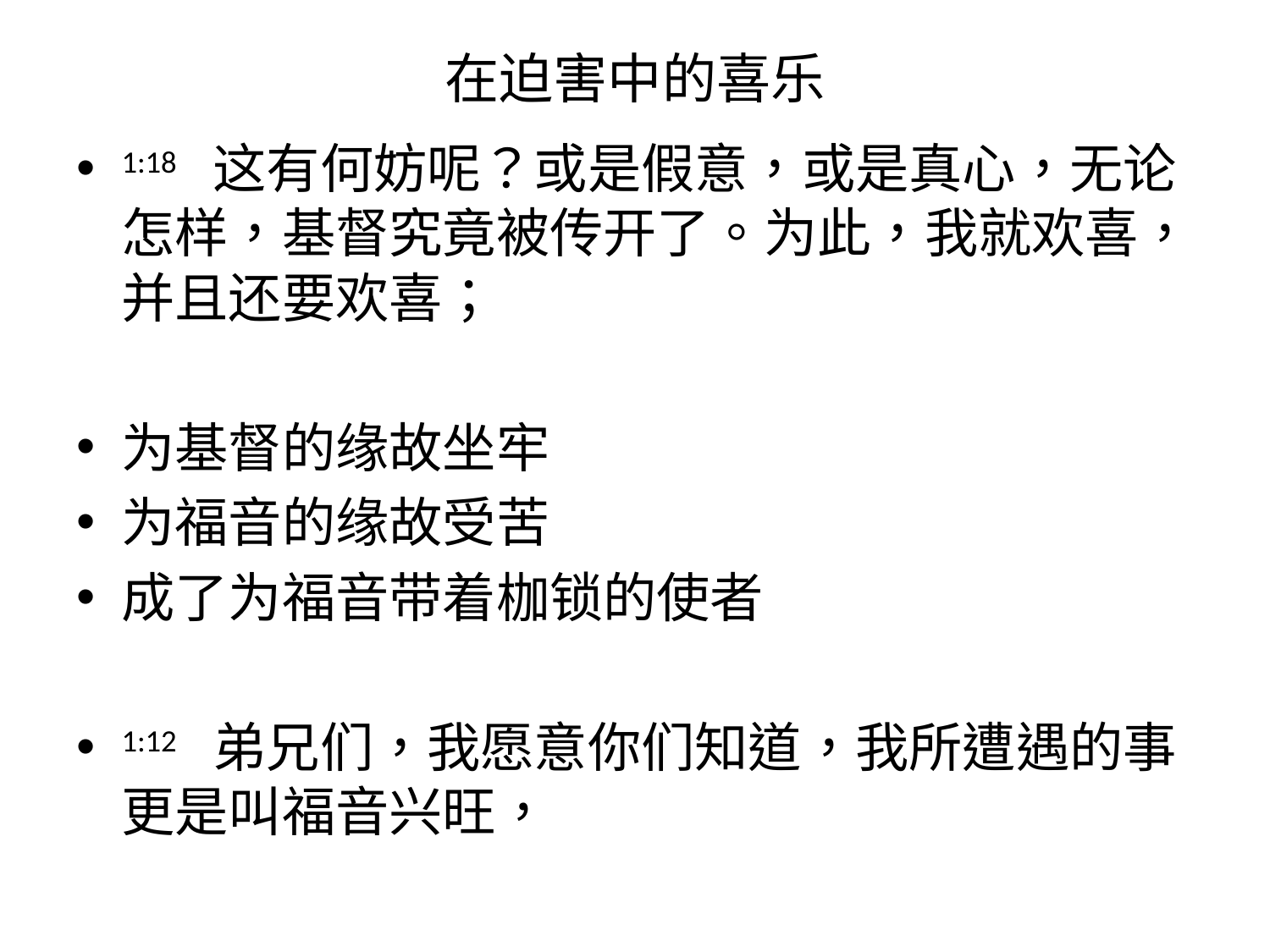

# 在迫害中的喜乐
1:18  这有何妨呢？或是假意，或是真心，无论怎样，基督究竟被传开了。为此，我就欢喜，并且还要欢喜；

为基督的缘故坐牢
为福音的缘故受苦
成了为福音带着枷锁的使者

1:12  弟兄们，我愿意你们知道，我所遭遇的事更是叫福音兴旺，